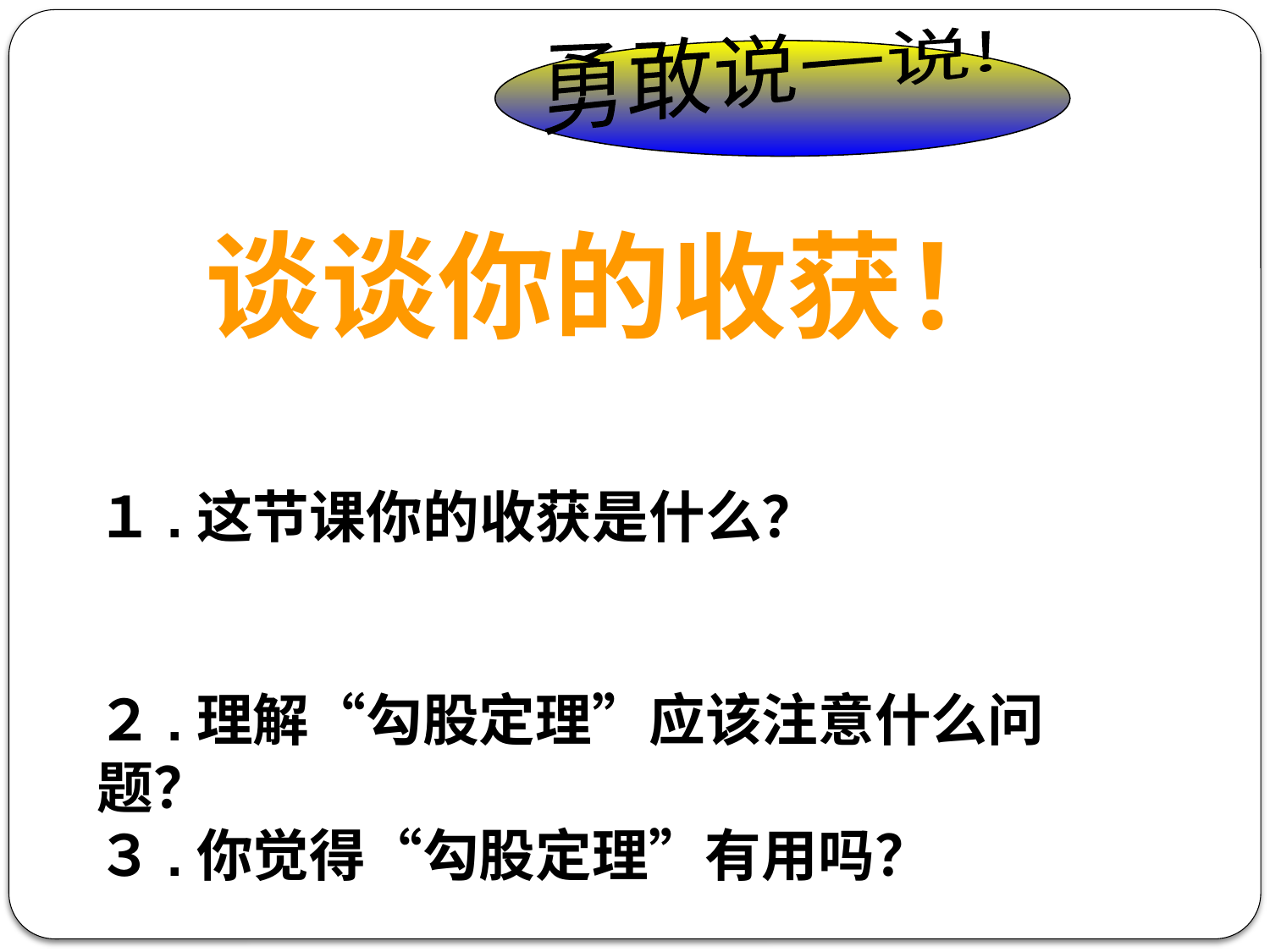

勇敢说一说!

谈谈你的收获！
１.这节课你的收获是什么？
２.理解“勾股定理”应该注意什么问题？
３.你觉得“勾股定理”有用吗？